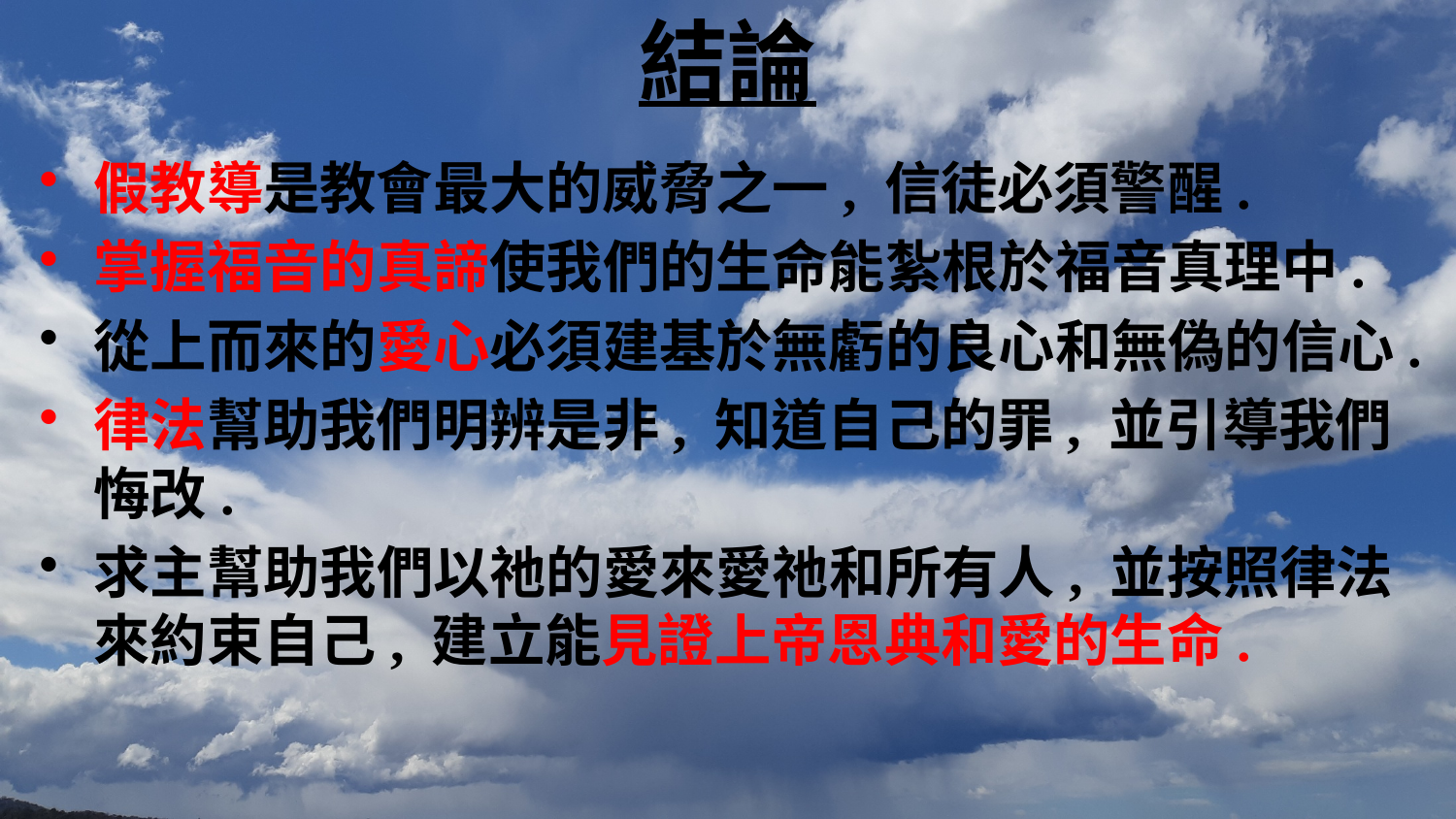

# 結論
假教導是教會最大的威脅之一, 信徒必須警醒.
掌握福音的真諦使我們的生命能紮根於福音真理中.
從上而來的愛心必須建基於無虧的良心和無偽的信心.
律法幫助我們明辨是非, 知道自己的罪, 並引導我們悔改.
求主幫助我們以祂的愛來愛祂和所有人, 並按照律法來約束自己, 建立能見證上帝恩典和愛的生命.